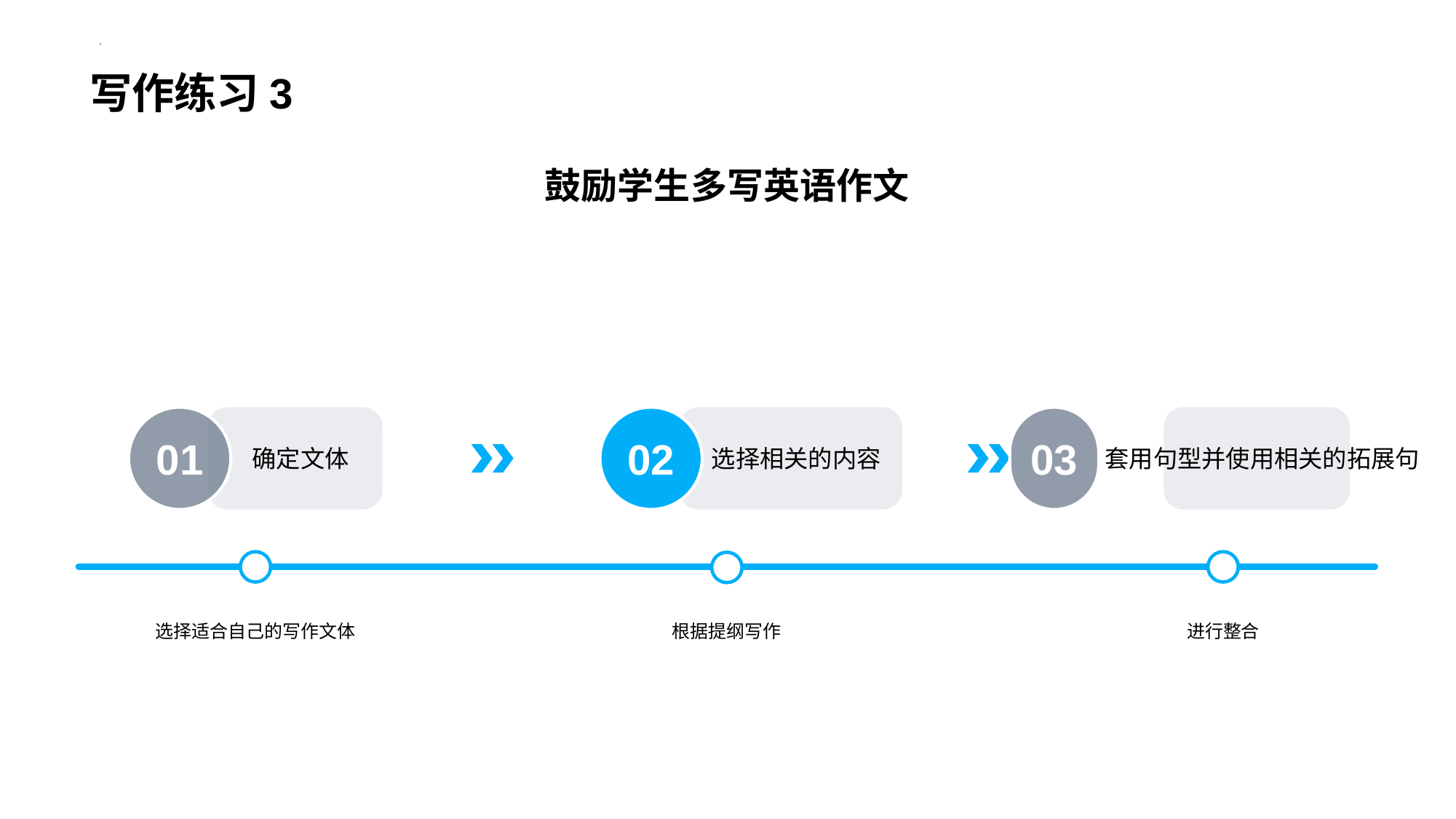

# 写作练习3
鼓励学生多写英语作文
01
确定文体

选择适合自己的写作文体
02
选择相关的内容

根据提纲写作
03
套用句型并使用相关的拓展句

进行整合